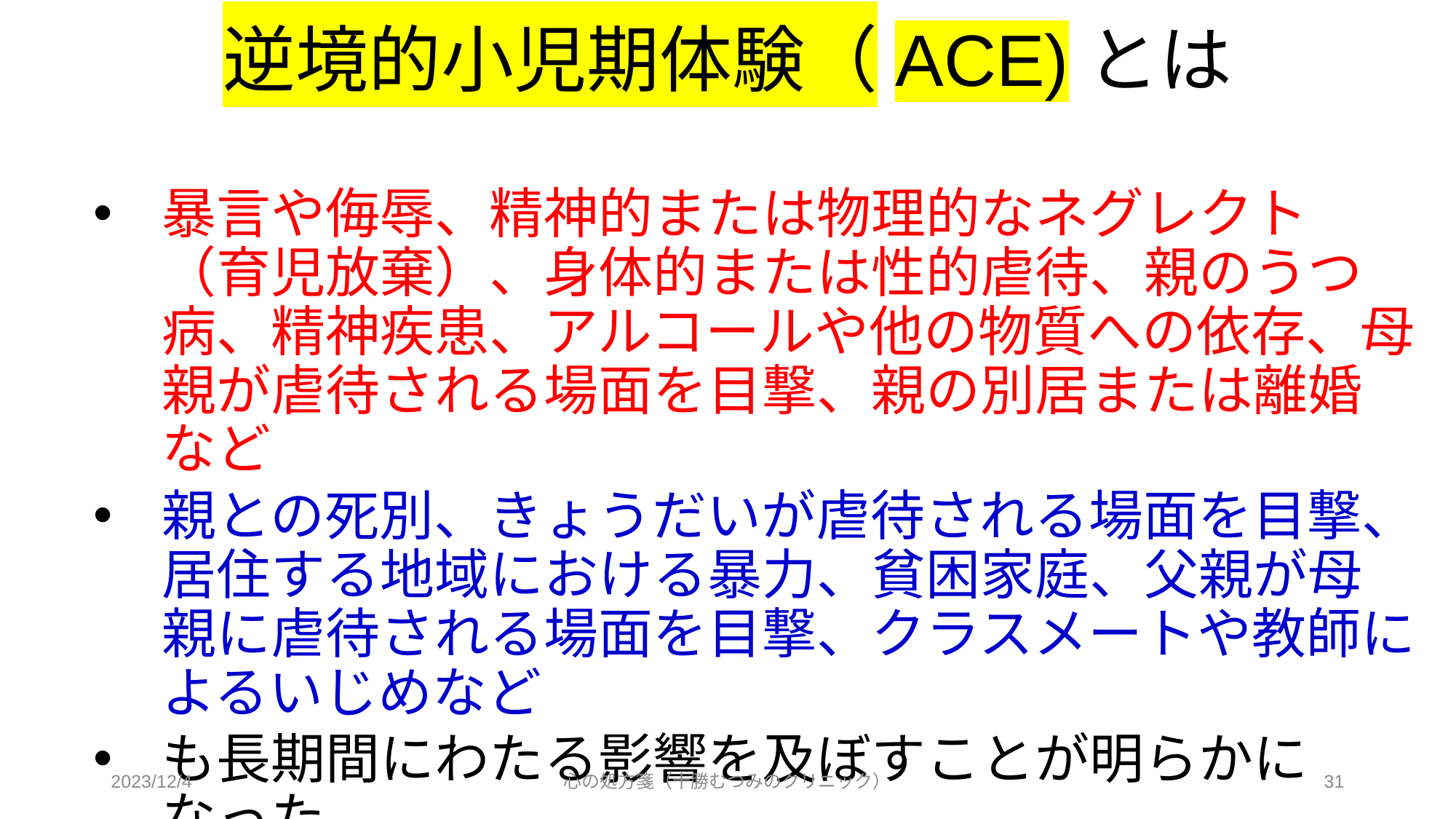

# 逆境的小児期体験（ACE)とは

暴言や侮辱、精神的または物理的なネグレクト（育児放棄）、身体的または性的虐待、親のうつ病、精神疾患、アルコールや他の物質への依存、母親が虐待される場面を目撃、親の別居または離婚など
親との死別、きょうだいが虐待される場面を目撃、居住する地域における暴力、貧困家庭、父親が母親に虐待される場面を目撃、クラスメートや教師によるいじめなど
も長期間にわたる影響を及ぼすことが明らかになった

2023/12/4
心の処方箋（十勝むつみのクリニック）
31